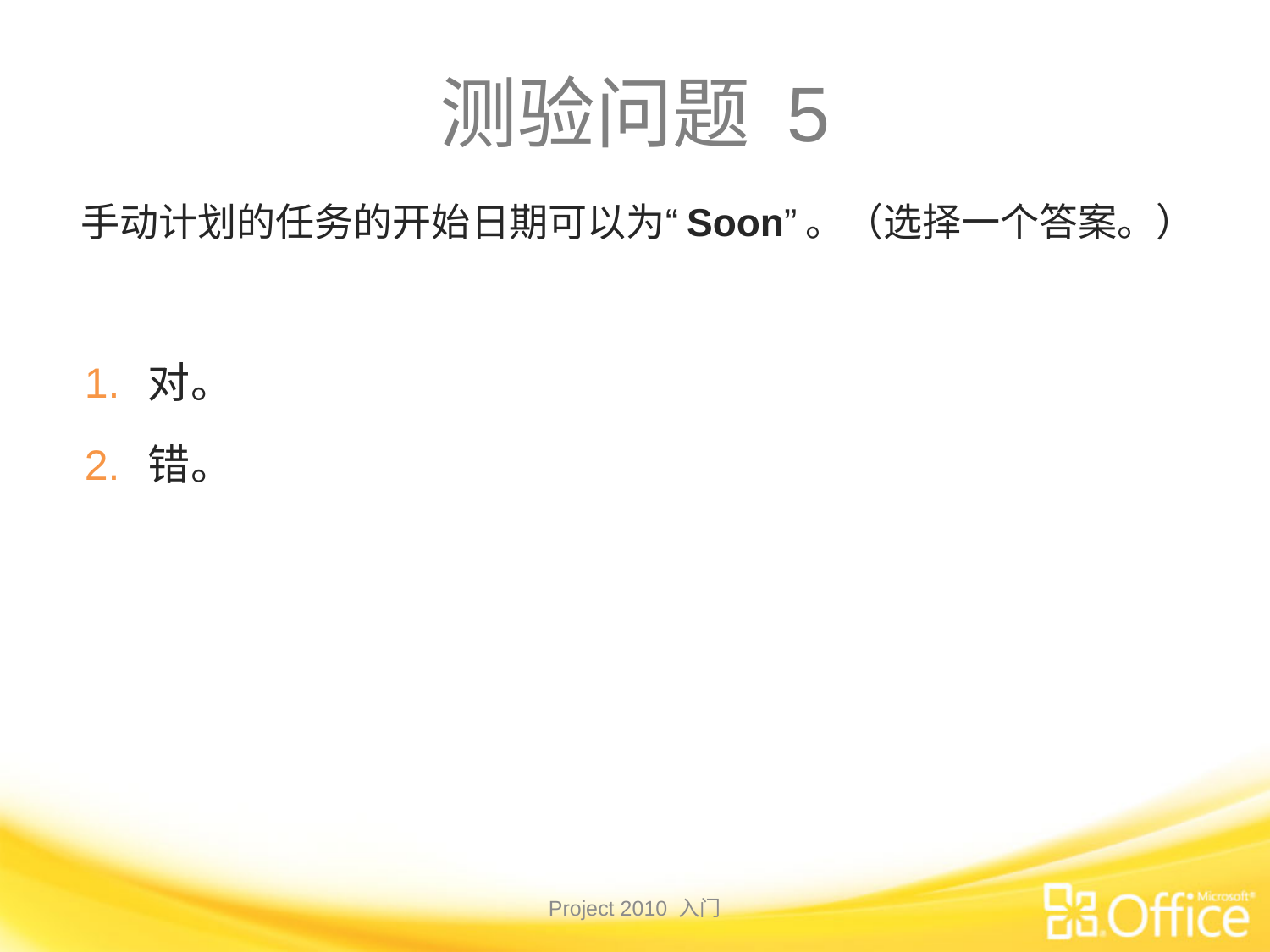

# 测验问题 5
手动计划的任务的开始日期可以为“Soon”。（选择一个答案。）
对。
错。
Project 2010 入门